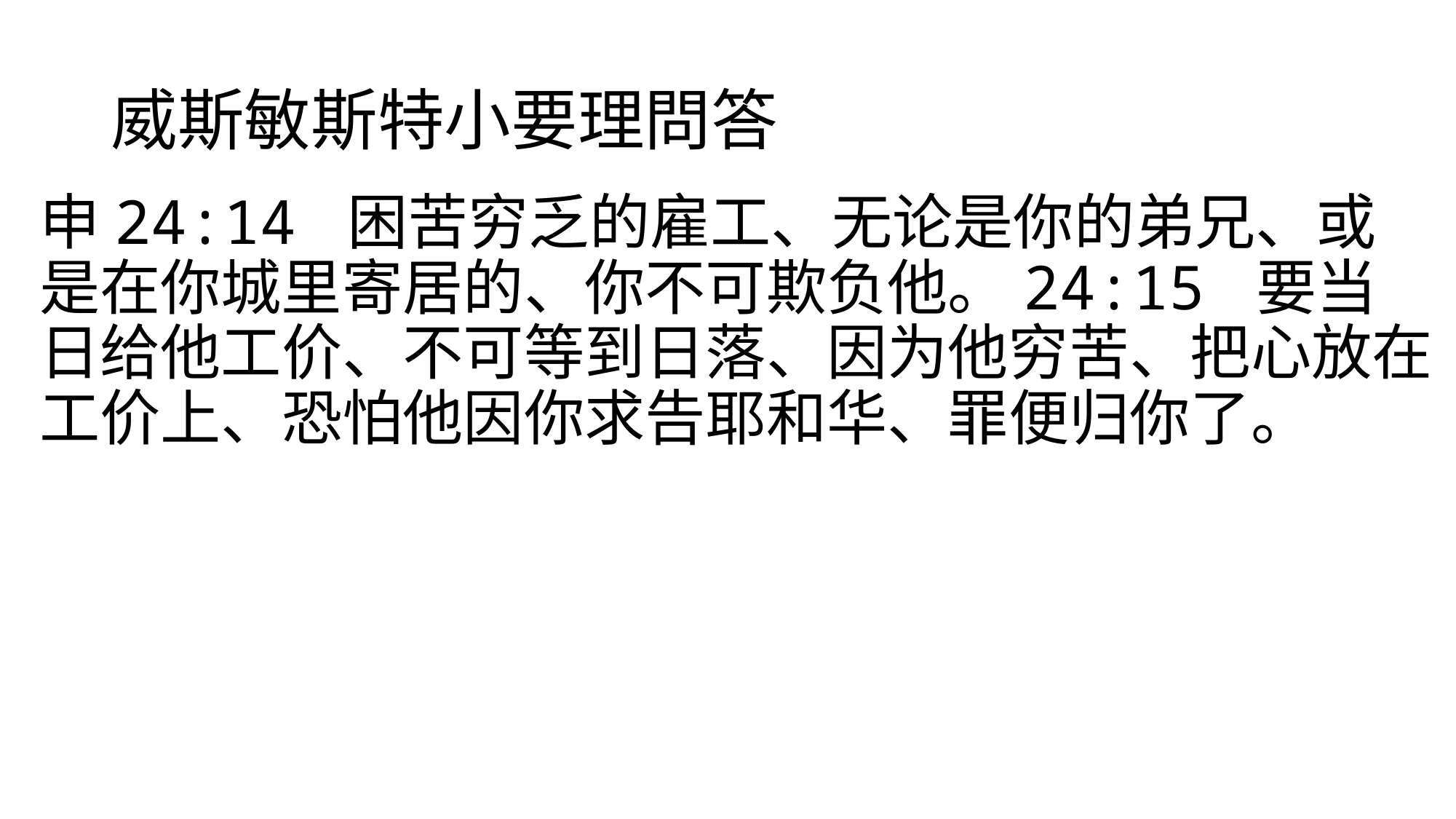

# 威斯敏斯特小要理問答
申24:14 困苦穷乏的雇工、无论是你的弟兄、或是在你城里寄居的、你不可欺负他。24:15 要当日给他工价、不可等到日落、因为他穷苦、把心放在工价上、恐怕他因你求告耶和华、罪便归你了。